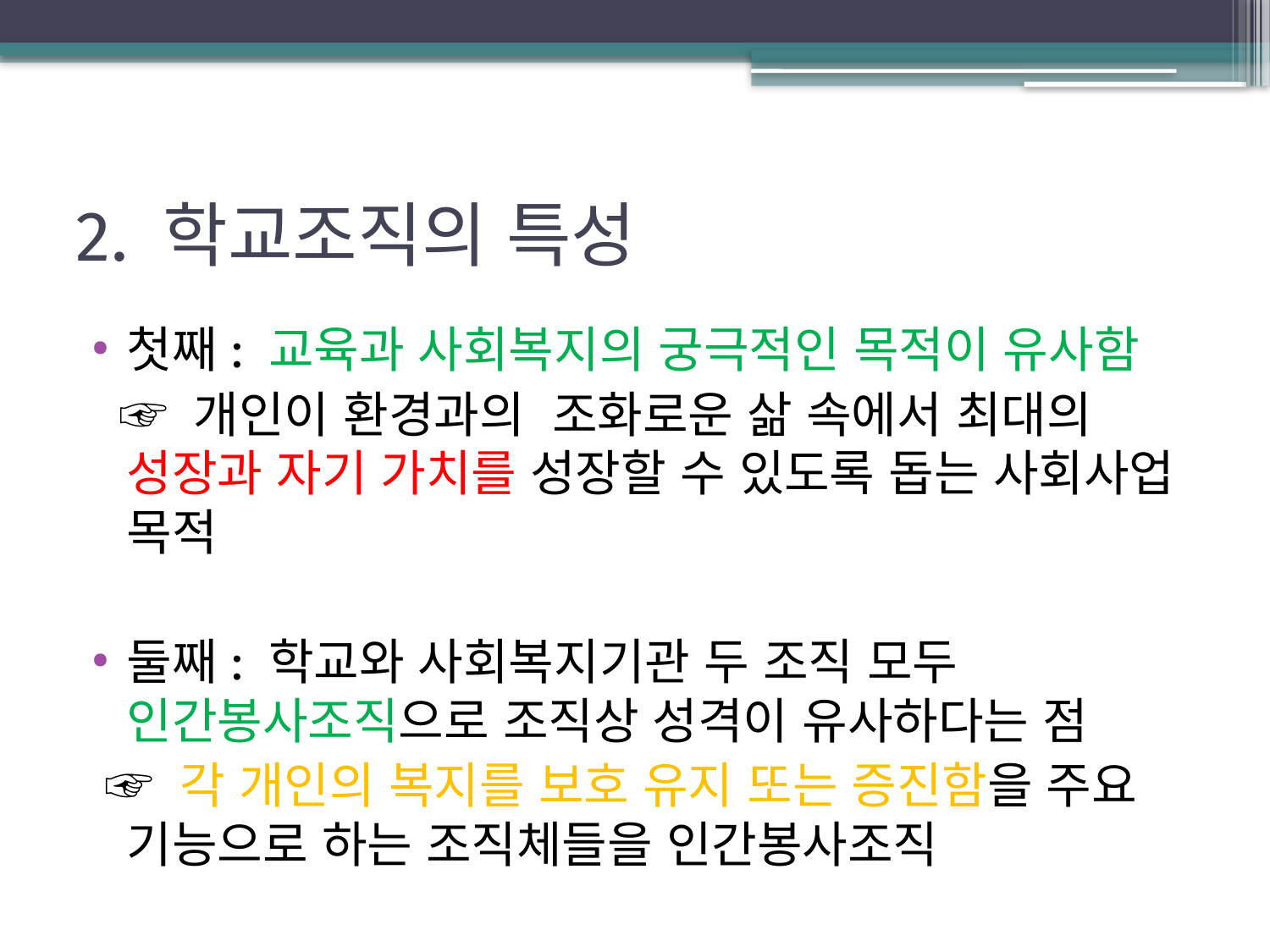

# 2. 학교조직의 특성
첫째: 교육과 사회복지의 궁극적인 목적이 유사함
  ☞ 개인이 환경과의  조화로운 삶 속에서 최대의 성장과 자기 가치를 성장할 수 있도록 돕는 사회사업 목적

둘째: 학교와 사회복지기관 두 조직 모두 인간봉사조직으로 조직상 성격이 유사하다는 점
 ☞ 각 개인의 복지를 보호 유지 또는 증진함을 주요 기능으로 하는 조직체들을 인간봉사조직